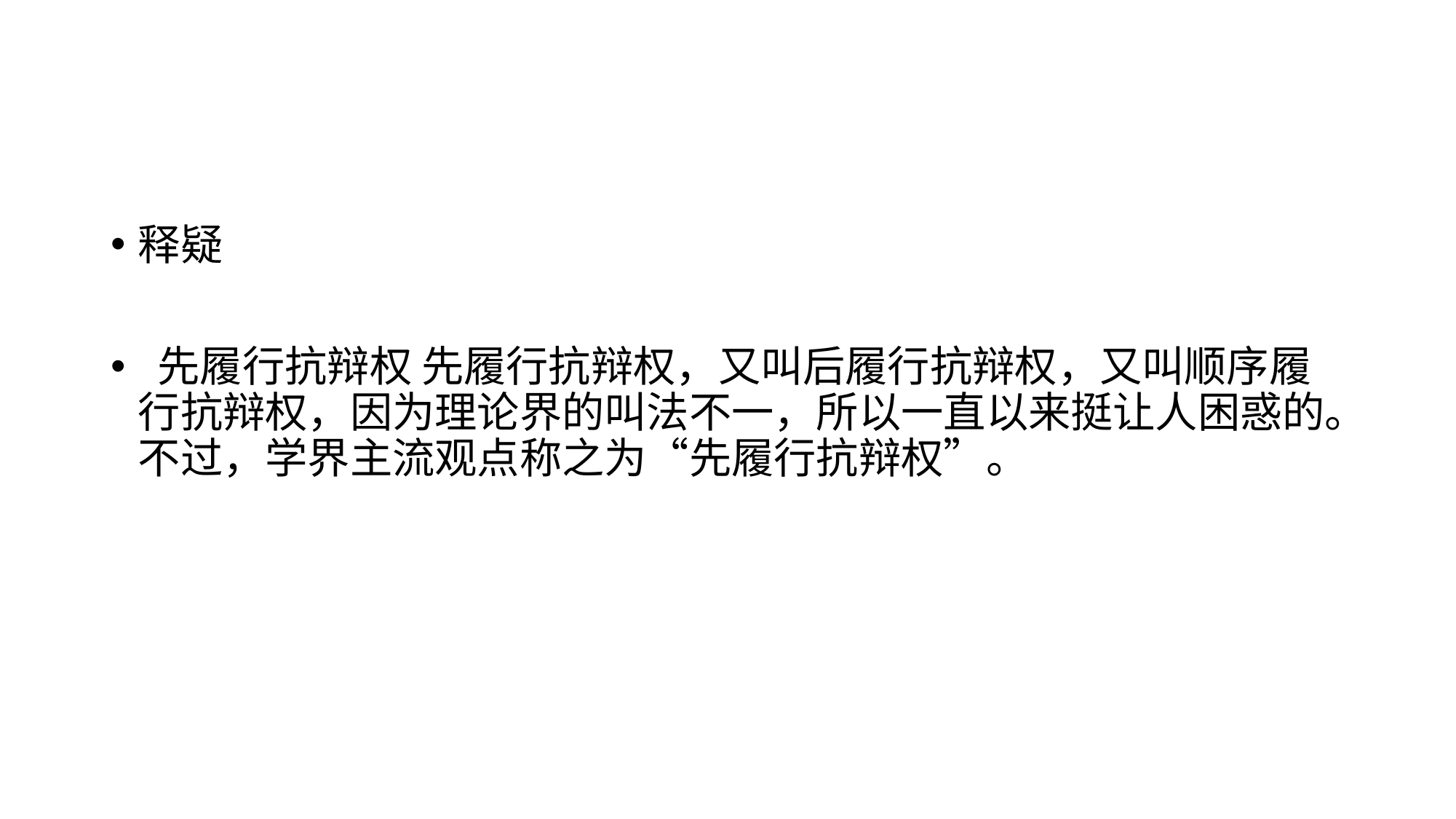

#
释疑

 先履行抗辩权 先履行抗辩权，又叫后履行抗辩权，又叫顺序履行抗辩权，因为理论界的叫法不一，所以一直以来挺让人困惑的。不过，学界主流观点称之为“先履行抗辩权”。